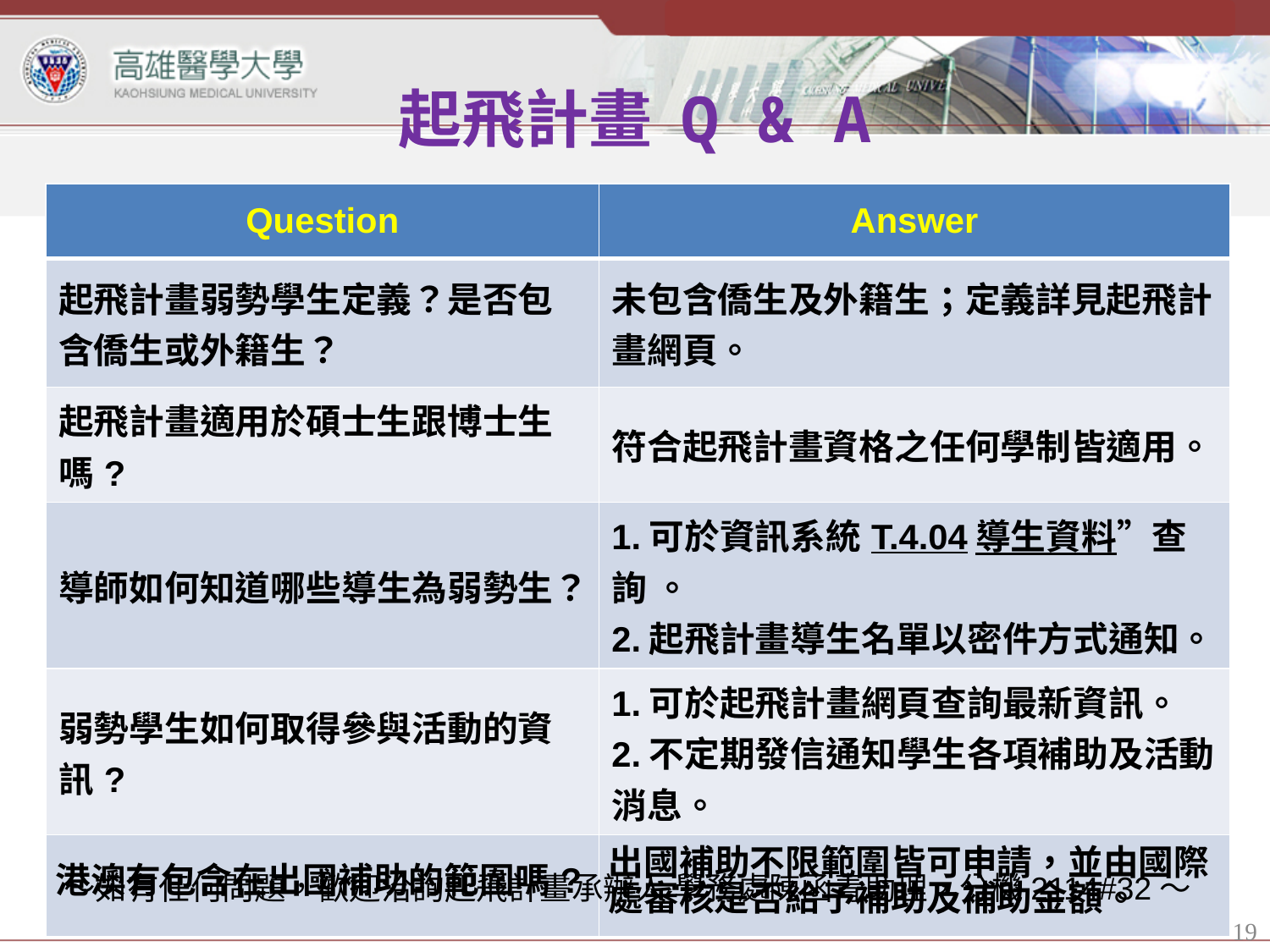

# 起飛計畫 Q & A
| Question | Answer |
| --- | --- |
| 起飛計畫弱勢學生定義？是否包含僑生或外籍生？ | 未包含僑生及外籍生；定義詳見起飛計畫網頁。 |
| 起飛計畫適用於碩士生跟博士生嗎? | 符合起飛計畫資格之任何學制皆適用。 |
| 導師如何知道哪些導生為弱勢生？ | 1.可於資訊系統T.4.04導生資料”查詢 。 2.起飛計畫導生名單以密件方式通知。 |
| 弱勢學生如何取得參與活動的資訊? | 1.可於起飛計畫網頁查詢最新資訊。 2.不定期發信通知學生各項補助及活動消息。 |
| 港澳有包含在出國補助的範圍嗎? | 出國補助不限範圍皆可申請，並由國際處審核是否給予補助及補助金額。 |
～如有任何問題，歡迎洽詢起飛計畫承辦人 學務處陳函青助理，分機2114#32～